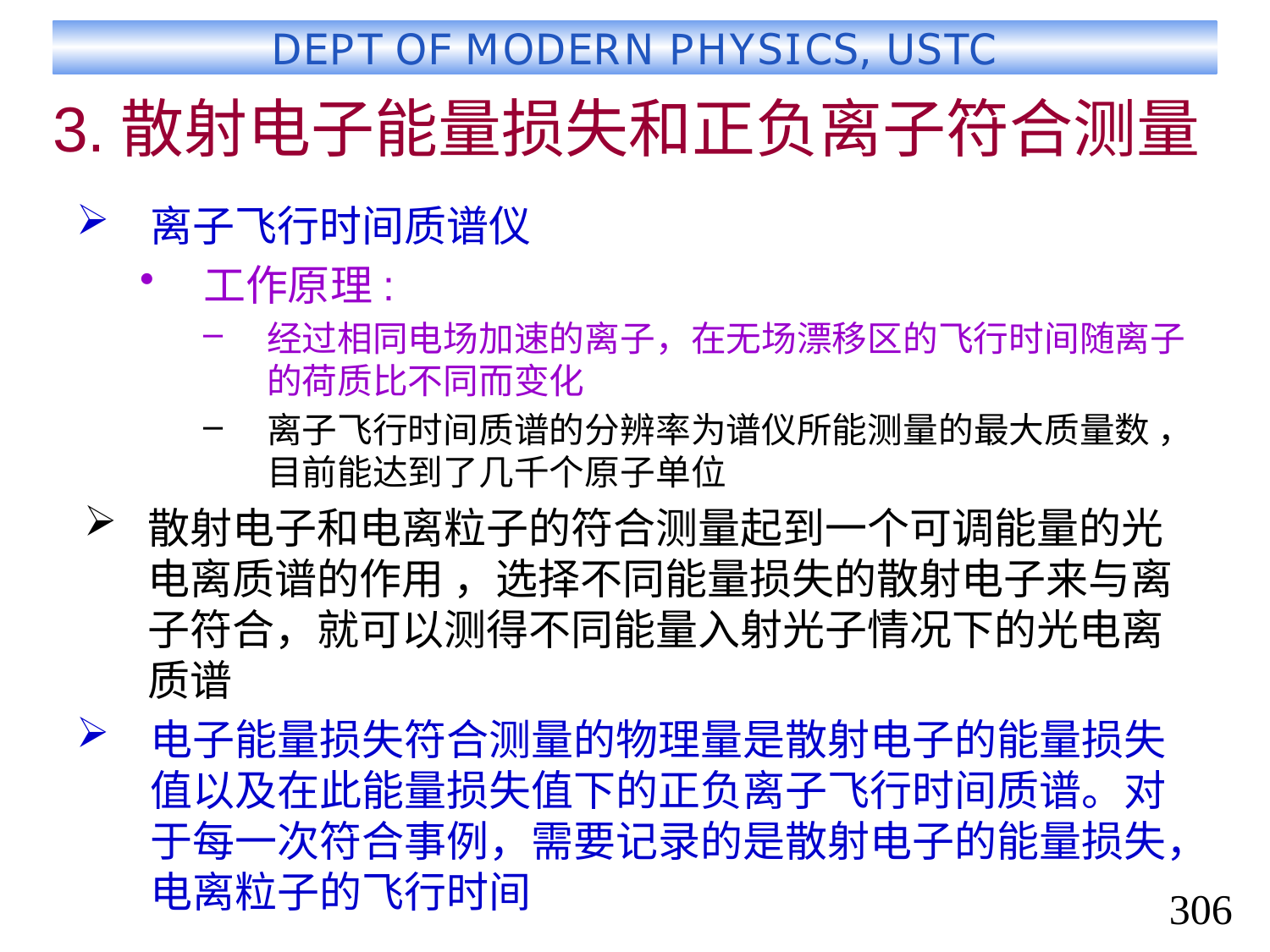

# 3.散射电子能量损失和正负离子符合测量
离子飞行时间质谱仪
工作原理:
经过相同电场加速的离子，在无场漂移区的飞行时间随离子的荷质比不同而变化
离子飞行时间质谱的分辨率为谱仪所能测量的最大质量数 ，目前能达到了几千个原子单位
散射电子和电离粒子的符合测量起到一个可调能量的光电离质谱的作用 ，选择不同能量损失的散射电子来与离子符合，就可以测得不同能量入射光子情况下的光电离质谱
电子能量损失符合测量的物理量是散射电子的能量损失值以及在此能量损失值下的正负离子飞行时间质谱。对于每一次符合事例，需要记录的是散射电子的能量损失，电离粒子的飞行时间